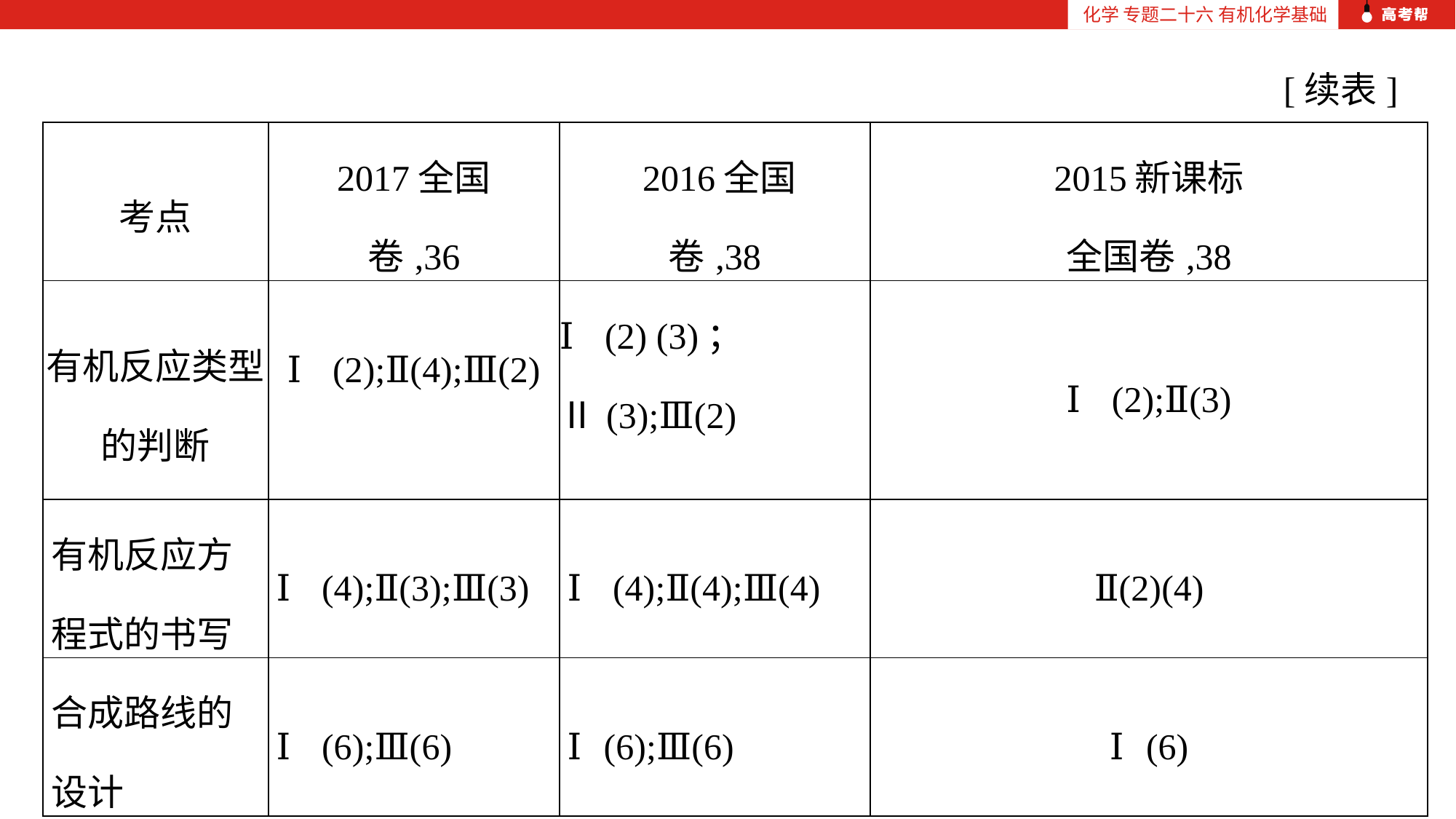

化学 专题二十六 有机化学基础
[续表]
| 考点 | 2017全国 卷,36 | 2016全国 卷,38 | 2015新课标 全国卷,38 |
| --- | --- | --- | --- |
| 有机反应类型的判断 | Ⅰ (2);Ⅱ(4);Ⅲ(2) | Ⅰ (2) (3)；Ⅱ(3);Ⅲ(2) | Ⅰ (2);Ⅱ(3) |
| 有机反应方程式的书写 | Ⅰ (4);Ⅱ(3);Ⅲ(3) | Ⅰ (4);Ⅱ(4);Ⅲ(4) | Ⅱ(2)(4) |
| 合成路线的设计 | Ⅰ (6);Ⅲ(6) | Ⅰ(6);Ⅲ(6) | Ⅰ(6) |